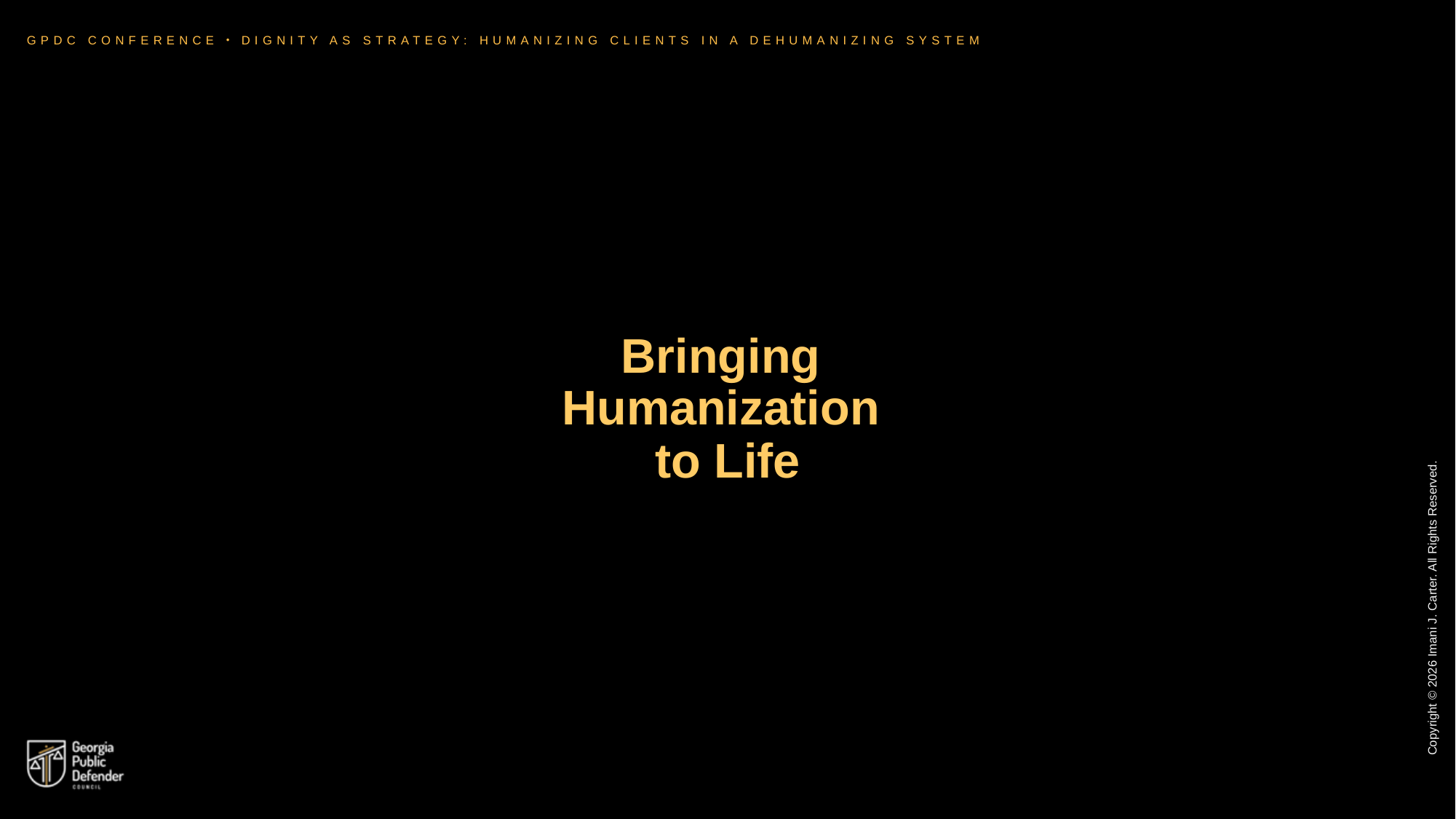

GPDC CONFERENCE・DIGNITY AS STRATEGY: HUMANIZING CLIENTS IN A DEHUMANIZING SYSTEM
# Bringing Humanization to Life